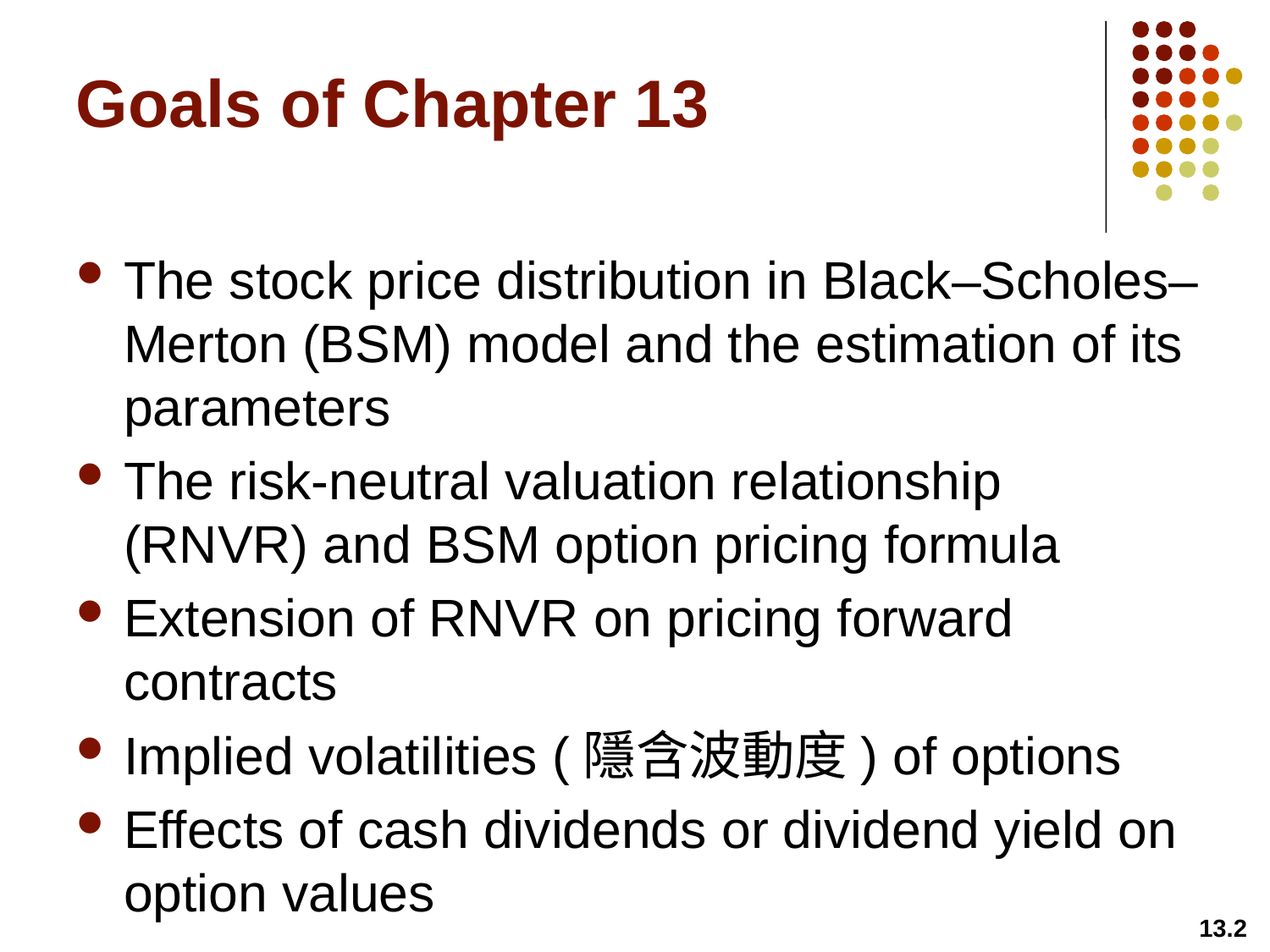

# Goals of Chapter 13
The stock price distribution in Black–Scholes–Merton (BSM) model and the estimation of its parameters
The risk-neutral valuation relationship (RNVR) and BSM option pricing formula
Extension of RNVR on pricing forward contracts
Implied volatilities (隱含波動度) of options
Effects of cash dividends or dividend yield on option values

13.2